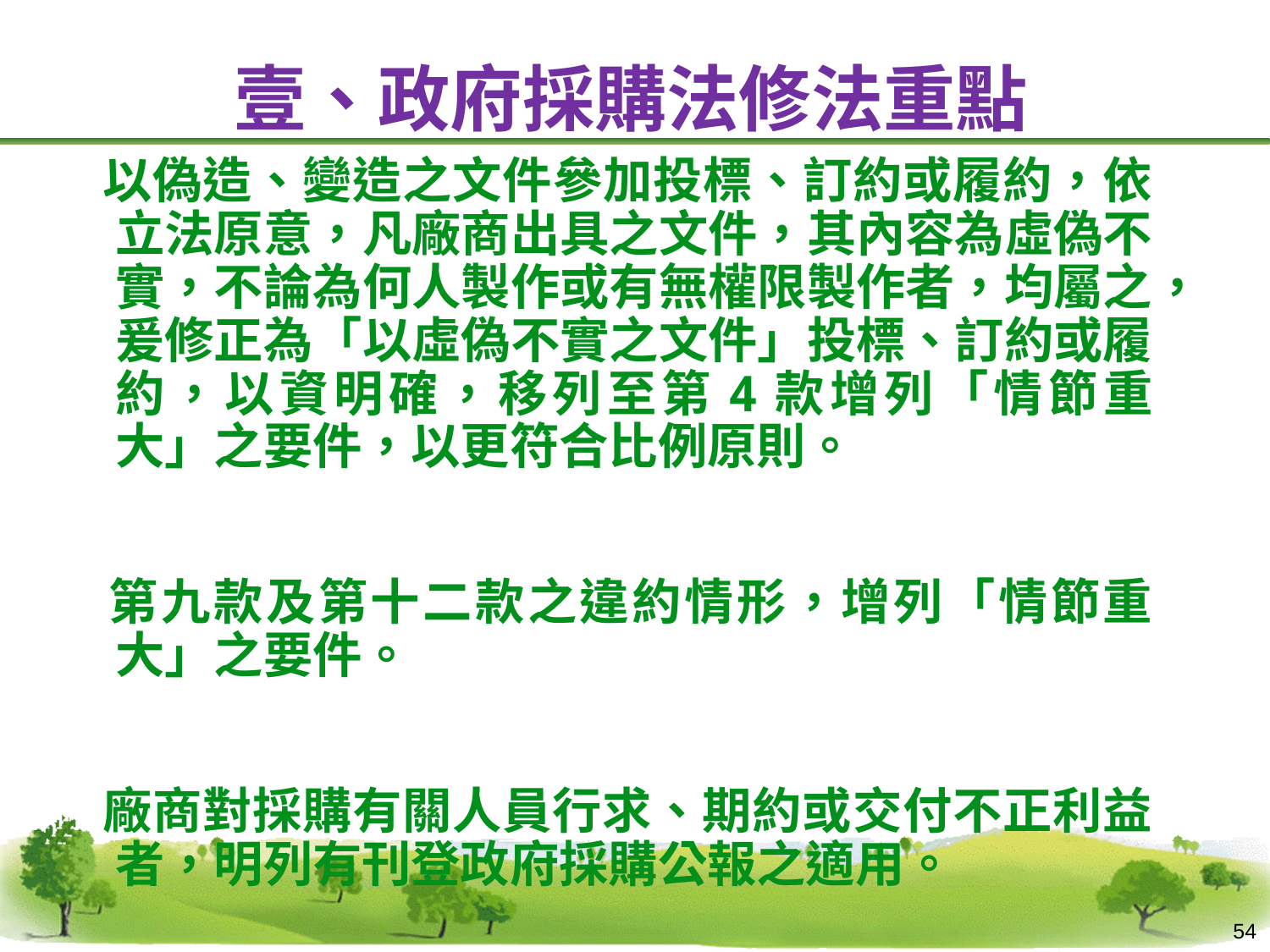

壹、政府採購法修法重點
  以偽造、變造之文件參加投標、訂約或履約，依立法原意，凡廠商出具之文件，其內容為虛偽不實，不論為何人製作或有無權限製作者，均屬之，爰修正為「以虛偽不實之文件」投標、訂約或履約，以資明確，移列至第4款增列「情節重大」之要件，以更符合比例原則。

  第九款及第十二款之違約情形，增列「情節重大」之要件。

  廠商對採購有關人員行求、期約或交付不正利益者，明列有刊登政府採購公報之適用。
54